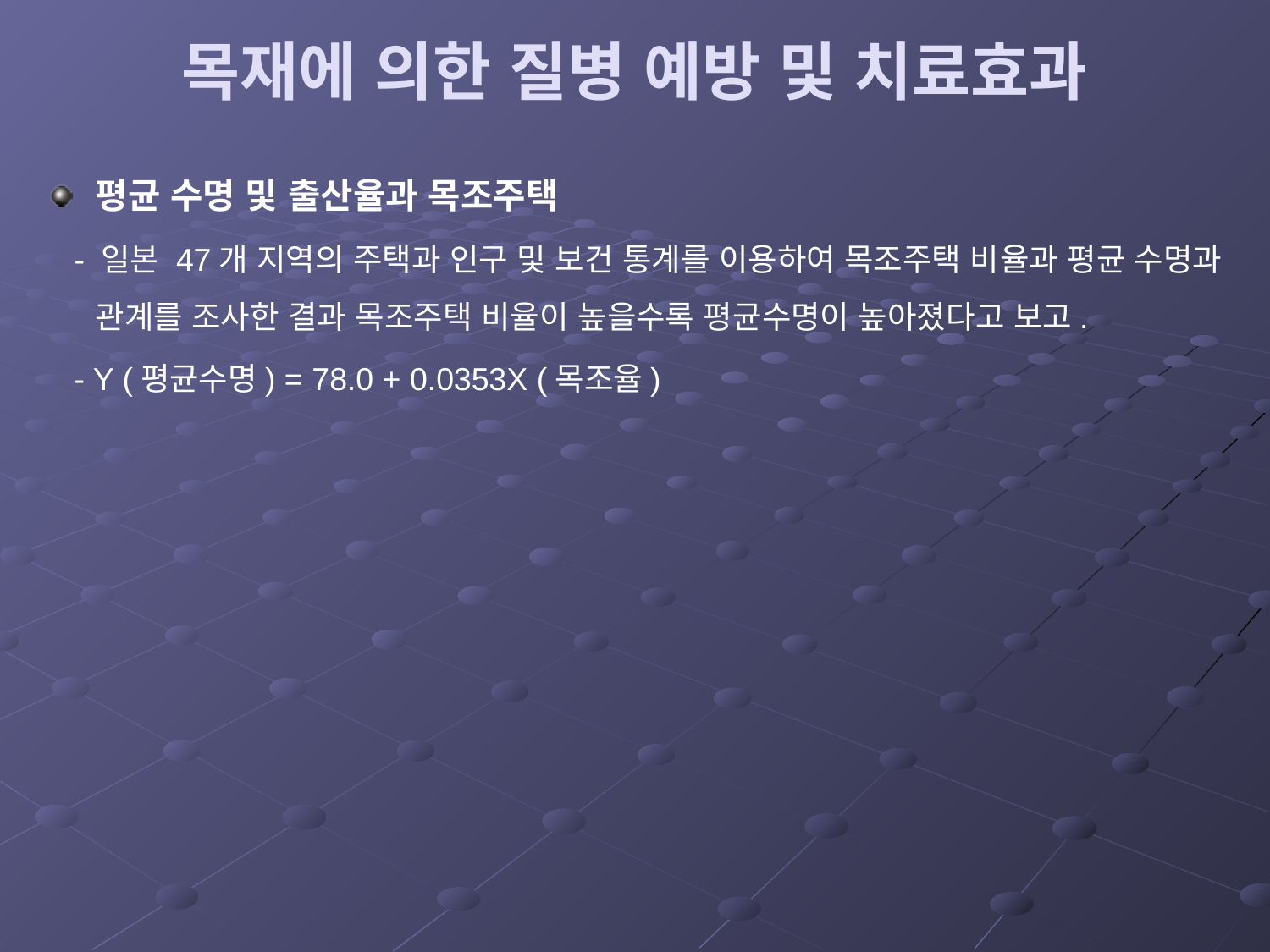

# 목재에 의한 질병 예방 및 치료효과
평균 수명 및 출산율과 목조주택
   - 일본 47개 지역의 주택과 인구 및 보건 통계를 이용하여 목조주택 비율과 평균 수명과 관계를 조사한 결과 목조주택 비율이 높을수록 평균수명이 높아졌다고 보고.
   - Y (평균수명) = 78.0 + 0.0353X (목조율)